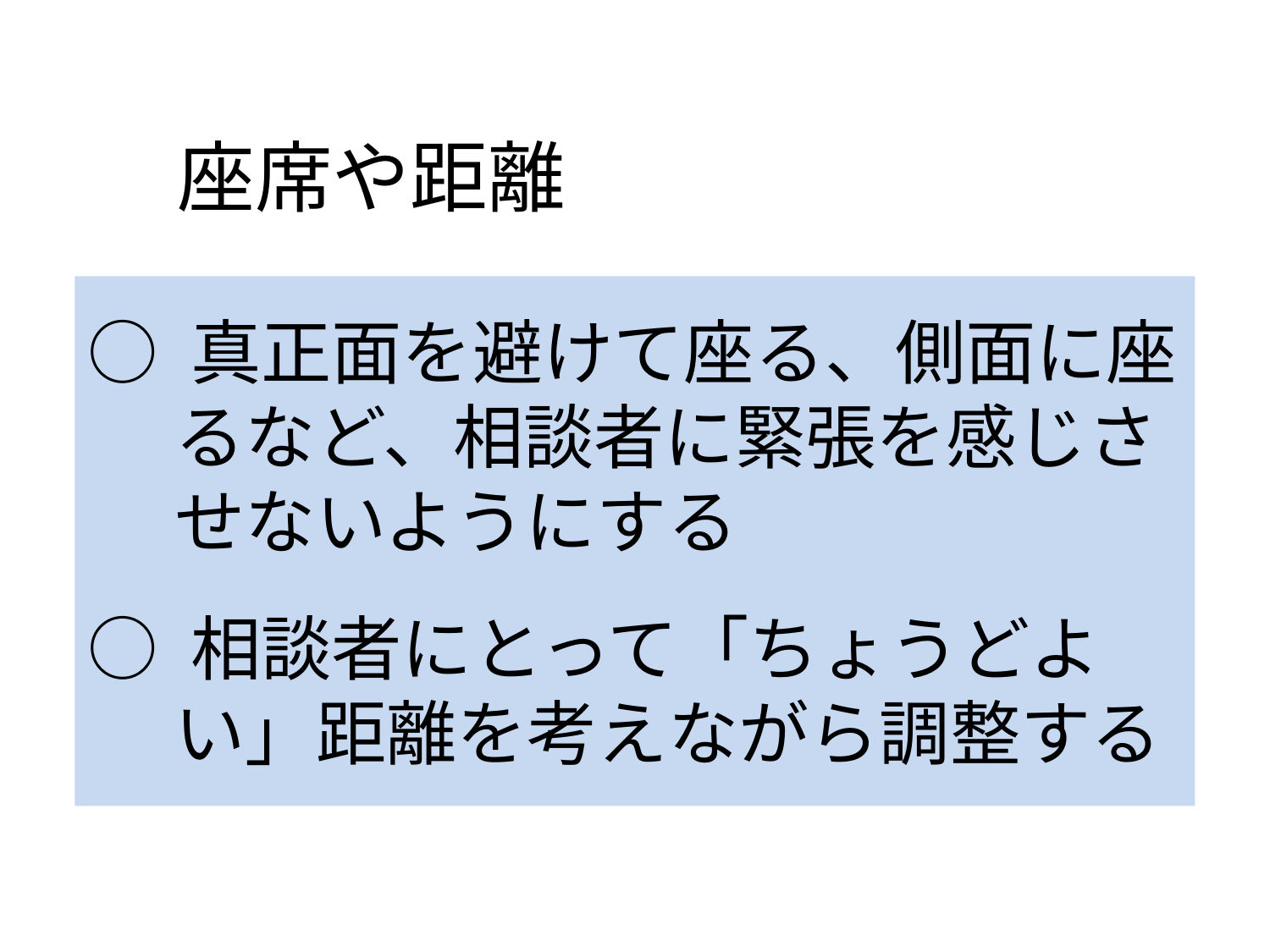

座席や距離
○ 真正面を避けて座る、側面に座るなど、相談者に緊張を感じさせないようにする
○ 相談者にとって「ちょうどよい」距離を考えながら調整する